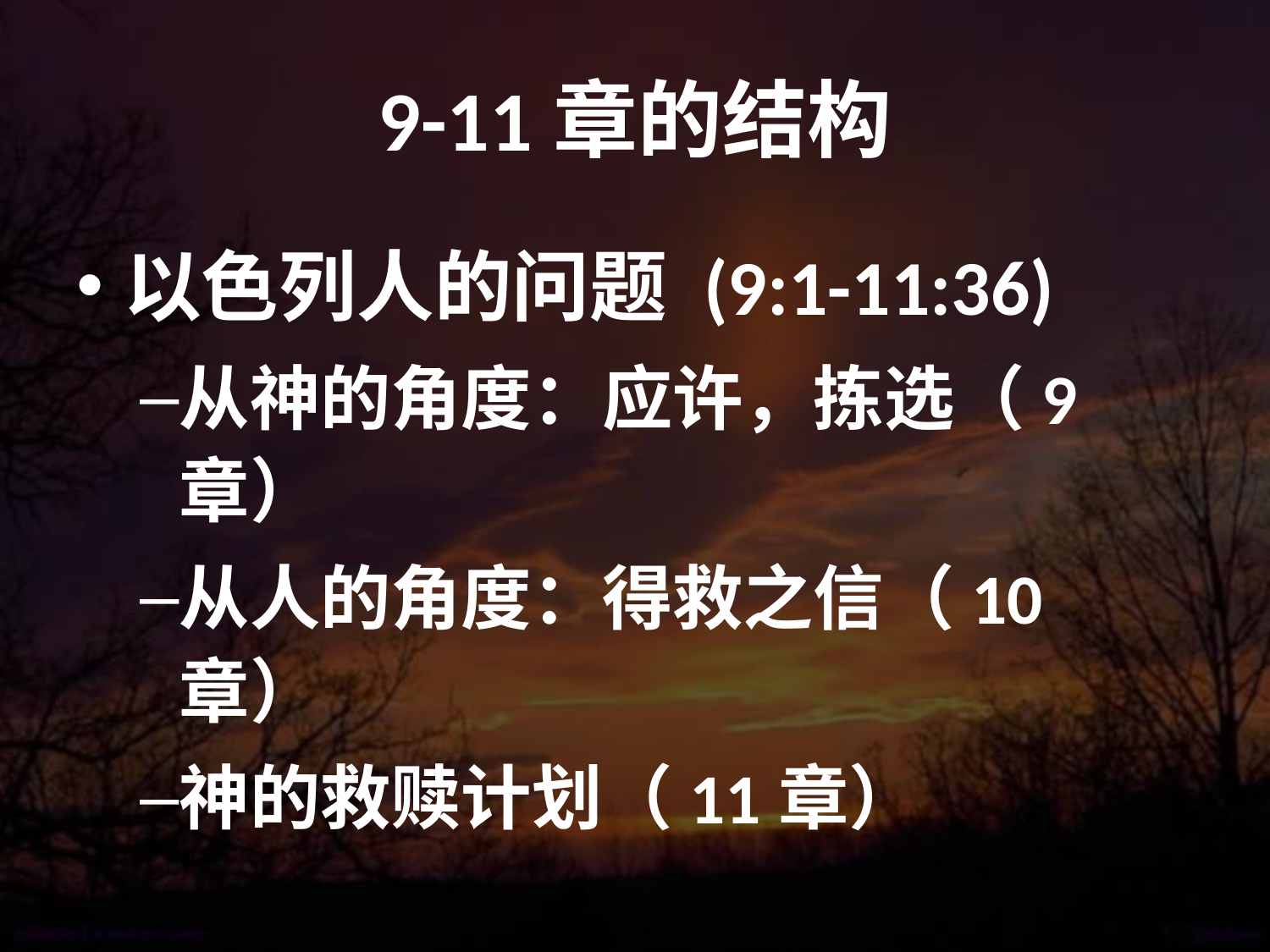

# 9-11章的结构
以色列人的问题 (9:1-11:36)
从神的角度：应许，拣选（9章）
从人的角度：得救之信（10章）
神的救赎计划（11章）